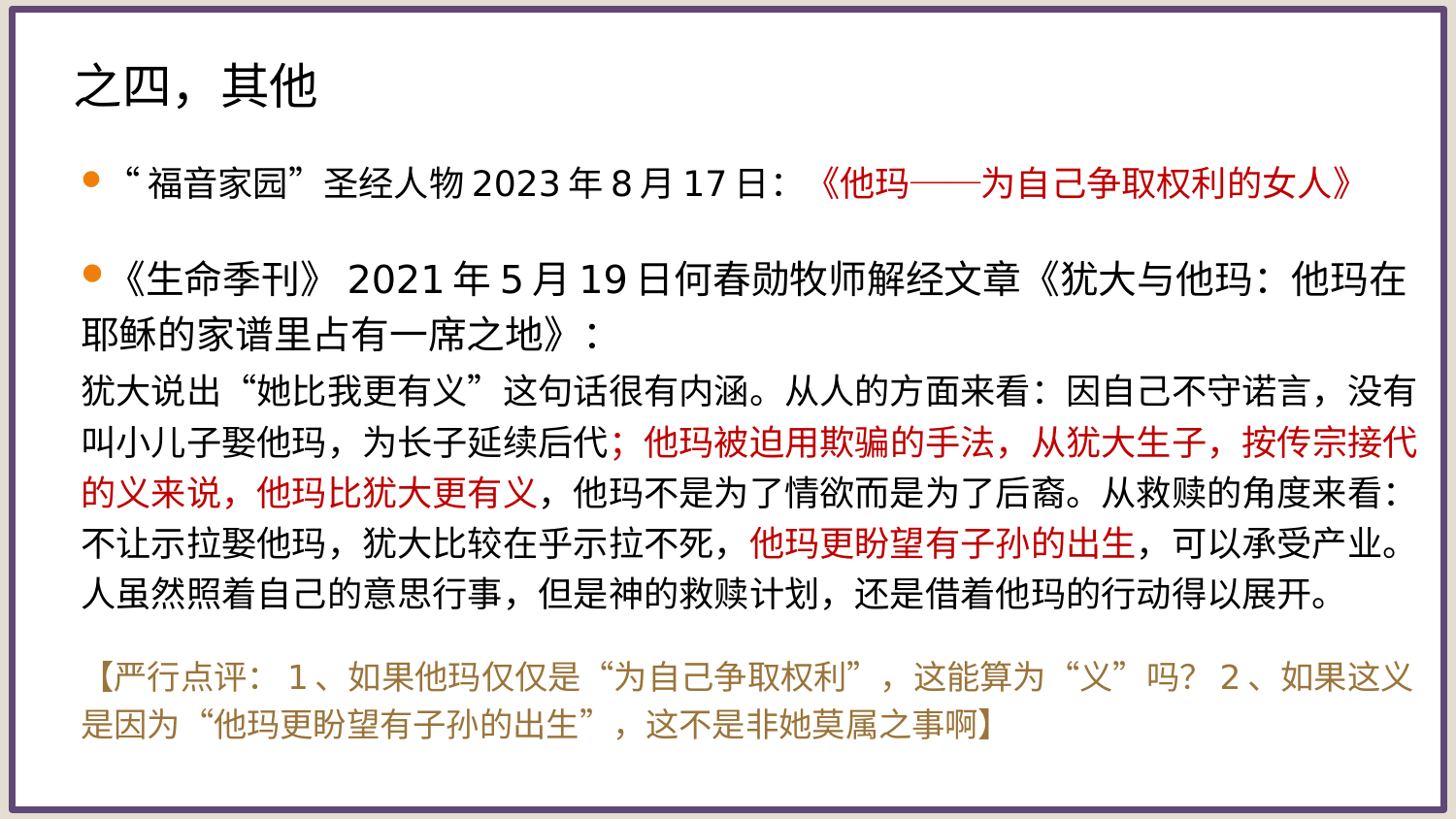

之四，其他

“福音家园”圣经人物2023年8月17日：《他玛──为自己争取权利的女人》

《生命季刊》2021年5月19日何春勋牧师解经文章《犹大与他玛：他玛在耶稣的家谱里占有一席之地》：
犹大说出“她比我更有义”这句话很有内涵。从人的方面来看：因自己不守诺言，没有叫小儿子娶他玛，为长子延续后代；他玛被迫用欺骗的手法，从犹大生子，按传宗接代的义来说，他玛比犹大更有义，他玛不是为了情欲而是为了后裔。从救赎的角度来看：不让示拉娶他玛，犹大比较在乎示拉不死，他玛更盼望有子孙的出生，可以承受产业。人虽然照着自己的意思行事，但是神的救赎计划，还是借着他玛的行动得以展开。

【严行点评：1、如果他玛仅仅是“为自己争取权利”，这能算为“义”吗？2、如果这义是因为“他玛更盼望有子孙的出生”，这不是非她莫属之事啊】